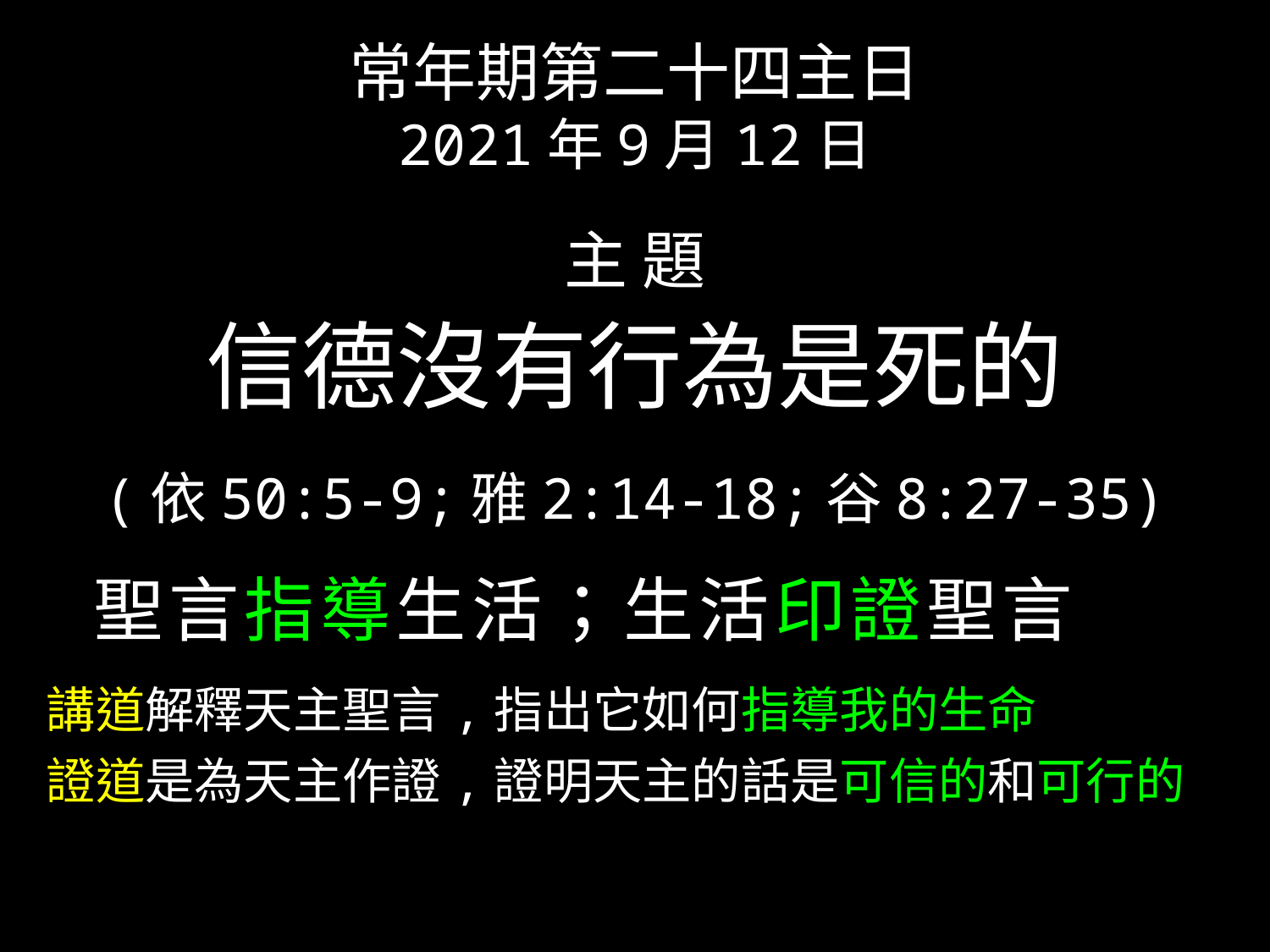

常年期第二十四主日
2021年9月12日

主 題
信德沒有行為是死的
(依50:5-9;雅2:14-18;谷8:27-35)
   聖言指導生活；生活印證聖言
  講道解釋天主聖言,指出它如何指導我的生命
  證道是為天主作證,證明天主的話是可信的和可行的